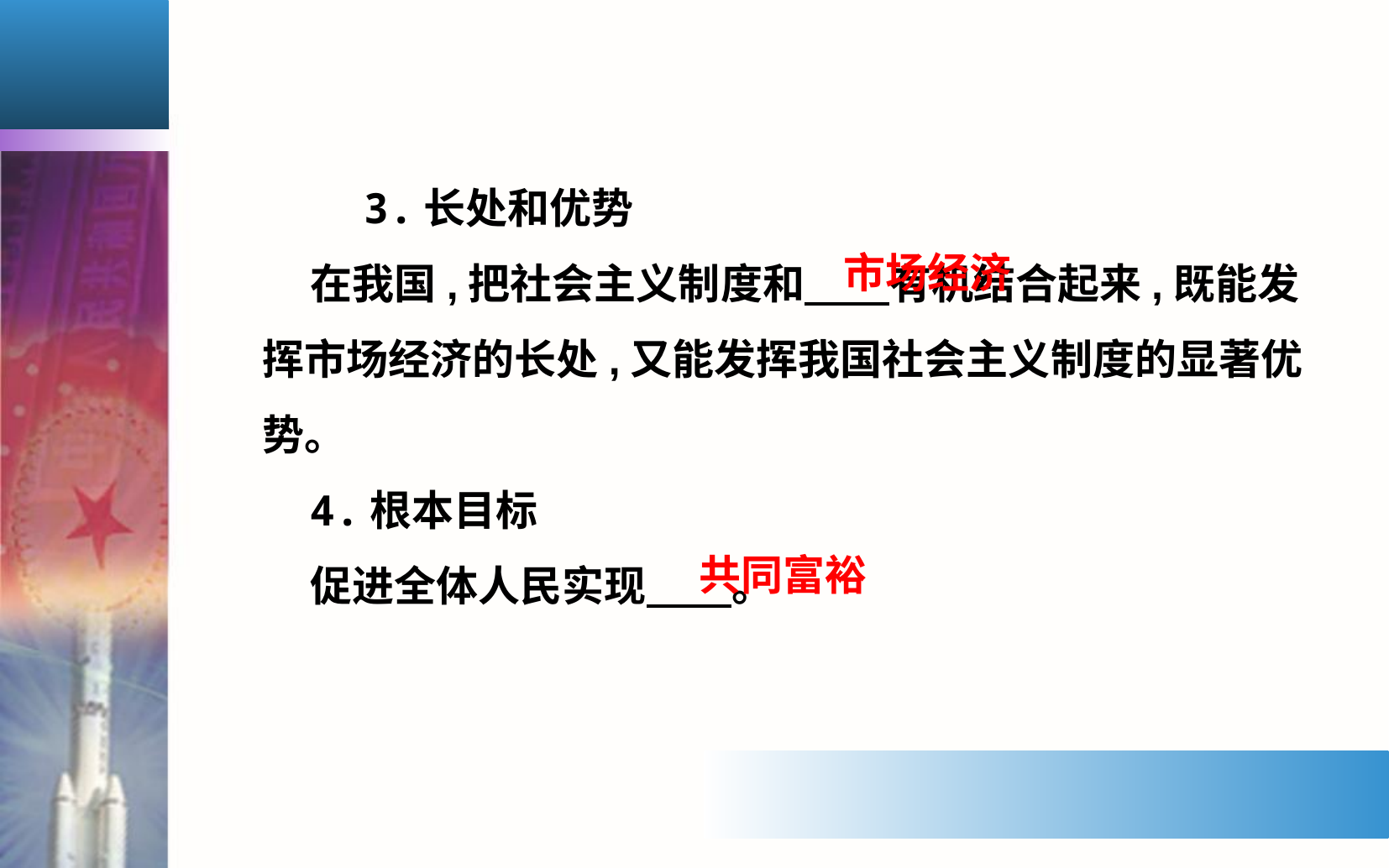

3.长处和优势
    在我国,把社会主义制度和         有机结合起来,既能发挥市场经济的长处,又能发挥我国社会主义制度的显著优势。
    4.根本目标
    促进全体人民实现         。
市场经济
共同富裕